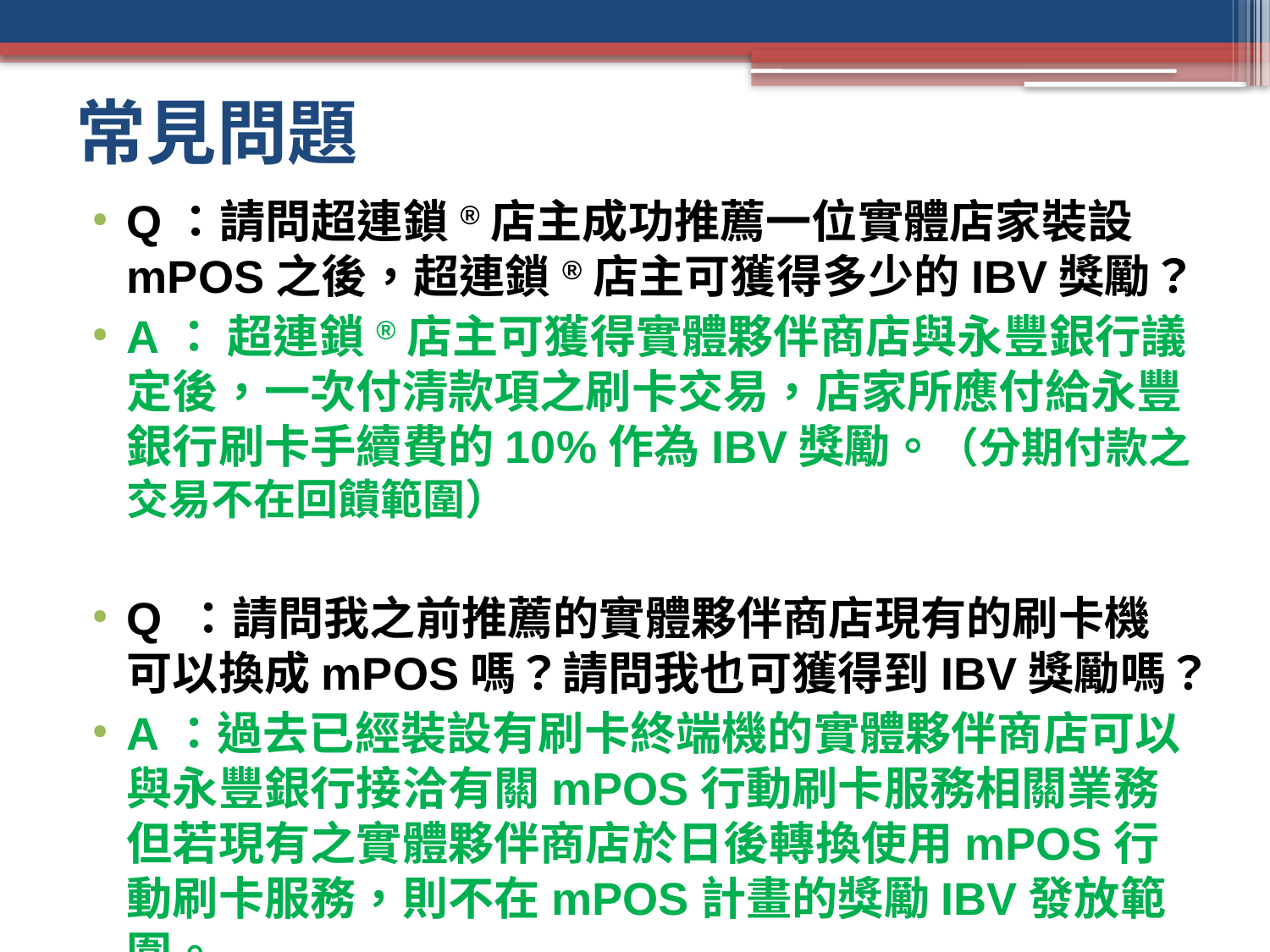

# 常見問題
Q：請問超連鎖®店主成功推薦一位實體店家裝設mPOS之後，超連鎖®店主可獲得多少的IBV獎勵？
A： 超連鎖®店主可獲得實體夥伴商店與永豐銀行議定後，一次付清款項之刷卡交易，店家所應付給永豐銀行刷卡手續費的10%作為IBV獎勵。（分期付款之交易不在回饋範圍）

Q ：請問我之前推薦的實體夥伴商店現有的刷卡機可以換成mPOS嗎？請問我也可獲得到IBV獎勵嗎？
A：過去已經裝設有刷卡終端機的實體夥伴商店可以與永豐銀行接洽有關mPOS行動刷卡服務相關業務
但若現有之實體夥伴商店於日後轉換使用mPOS行動刷卡服務，則不在mPOS計畫的獎勵IBV發放範圍。